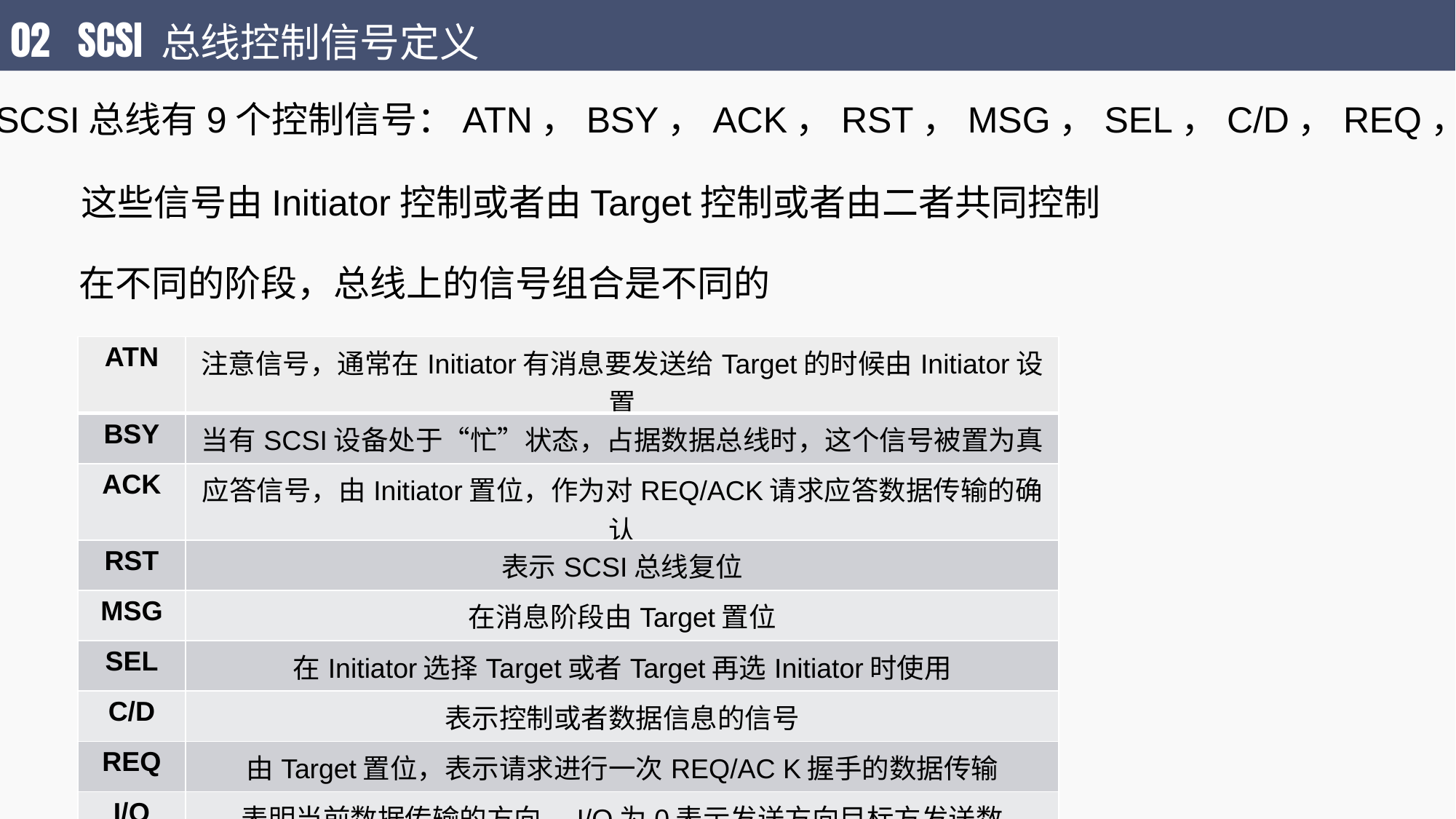

02   SCSI 总线控制信号定义
SCSI总线有9个控制信号：ATN，BSY，ACK，RST，MSG，SEL，C/D，REQ，I/O
这些信号由Initiator控制或者由Target控制或者由二者共同控制
在不同的阶段，总线上的信号组合是不同的

| ATN | 注意信号，通常在Initiator有消息要发送给Target的时候由Initiator设置 |
| --- | --- |
| BSY | 当有SCSI设备处于“忙”状态，占据数据总线时，这个信号被置为真 |
| ACK | 应答信号，由Initiator置位，作为对REQ/ACK请求应答数据传输的确认 |
| RST | 表示SCSI总线复位 |
| MSG | 在消息阶段由Target置位 |
| SEL | 在Initiator选择Target或者Target再选Initiator时使用 |
| C/D | 表示控制或者数据信息的信号 |
| REQ | 由Target置位，表示请求进行一次REQ/AC K握手的数据传输 |
| I/O | 表明当前数据传输的方向。I/O为0表示发送方向目标方发送数据，I/O为1表示目标方向发送方发送数据 |